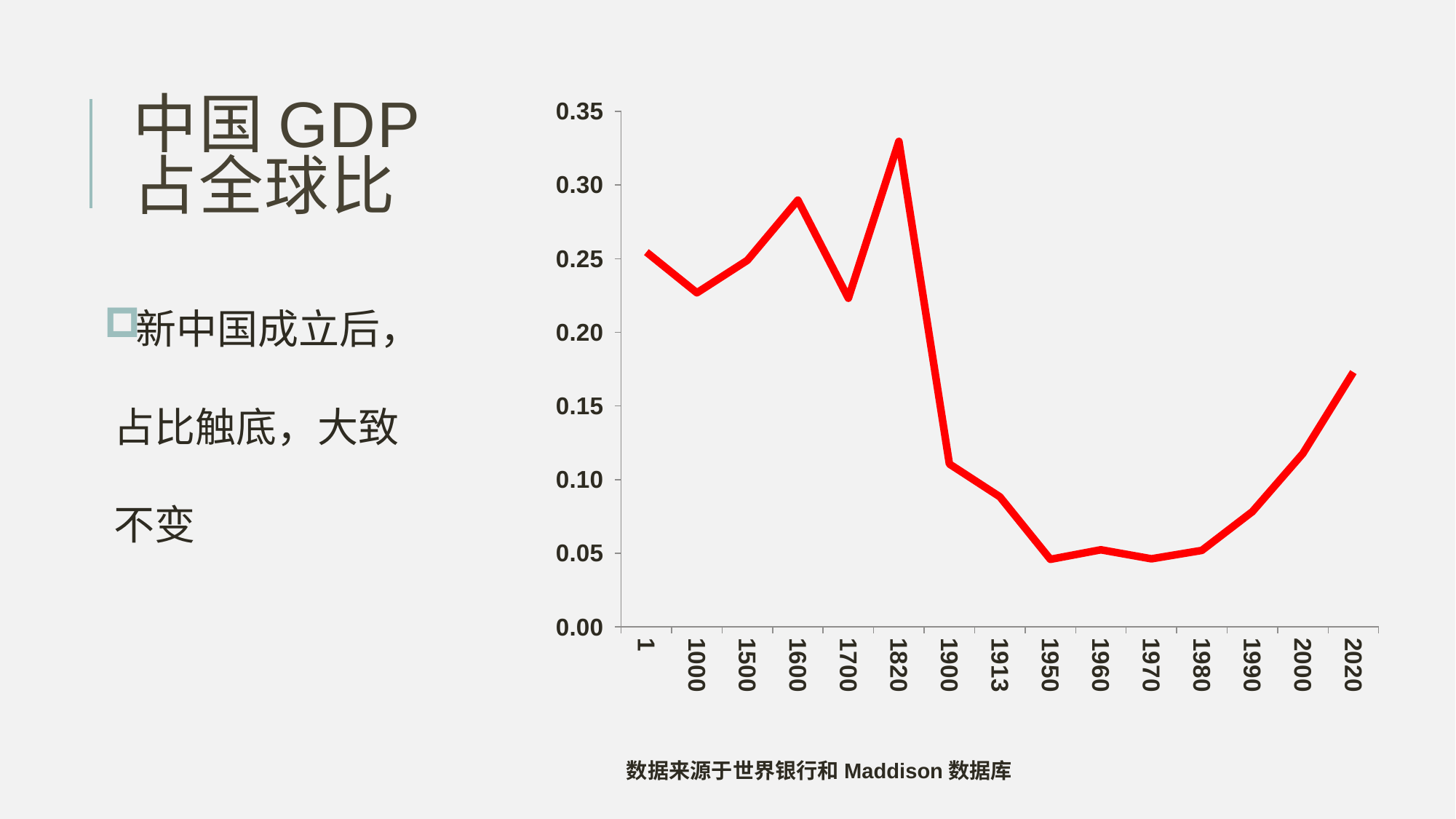

# 中国GDP占全球比

### Chart

| Category | China  |
|---|---|
| 1.0 | 0.254454374679797 |
| 1000.0 | 0.226833212329219 |
| 1500.0 | 0.248871420459808 |
| 1600.0 | 0.289729103288425 |
| 1700.0 | 0.223145707679123 |
| 1820.0 | 0.329631444359625 |
| 1900.0 | 0.11063246406447 |
| 1913.0 | 0.088333058475192 |
| 1950.0 | 0.0459129364970688 |
| 1960.0 | 0.0523779573286454 |
| 1970.0 | 0.046269051379624 |
| 1980.0 | 0.0519791453999449 |
| 1990.0 | 0.0782724779338475 |
| 2000.0 | 0.117730742098064 |
| 2020.0 | 0.173 |
新中国成立后，占比触底，大致不变
数据来源于世界银行和Maddison数据库